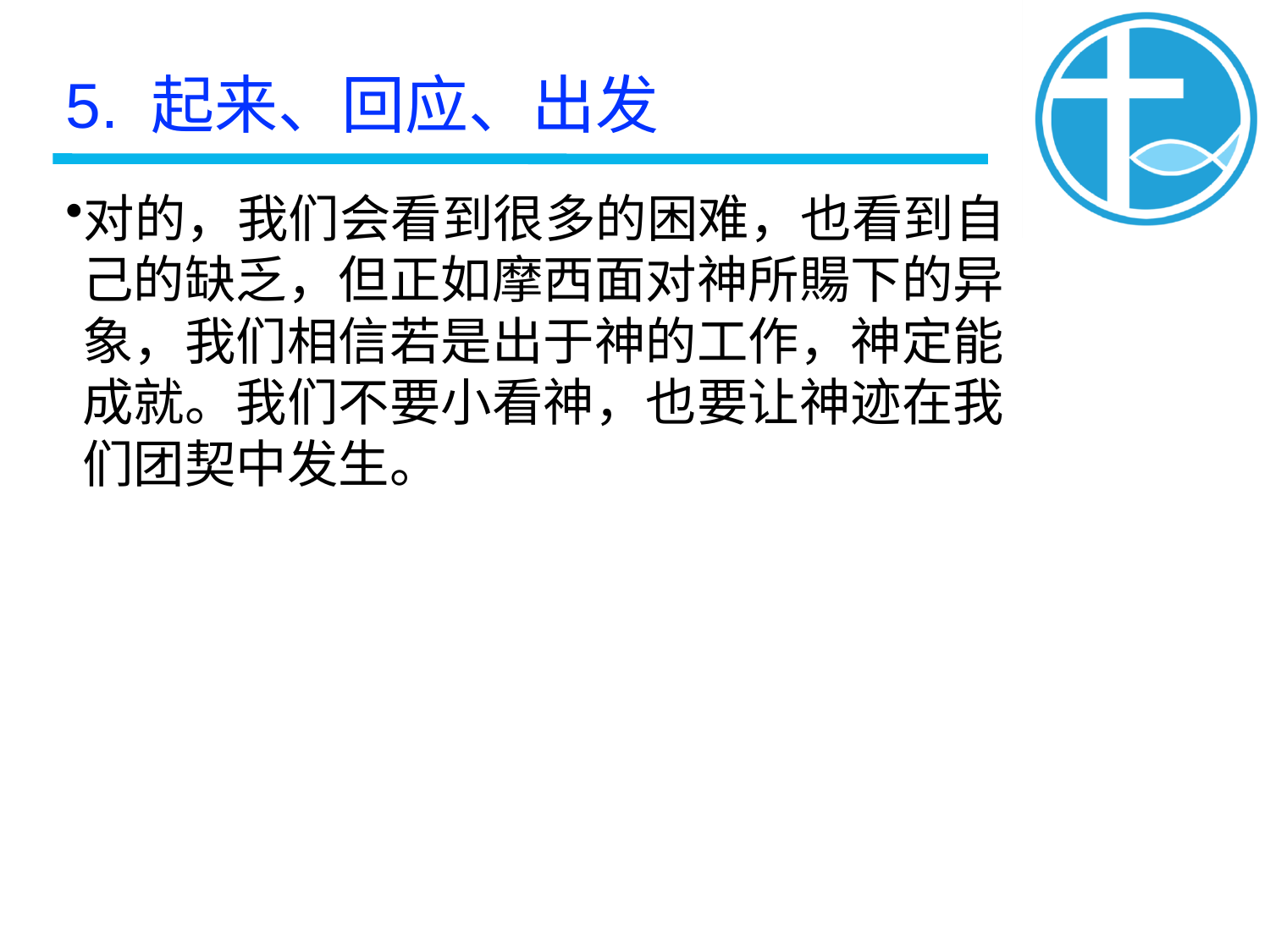

5. 起来、回应、出发
对的，我们会看到很多的困难，也看到自己的缺乏，但正如摩西面对神所𧶽下的异象，我们相信若是出于神的工作，神定能成就。我们不要小看神，也要让神迹在我们团契中发生。